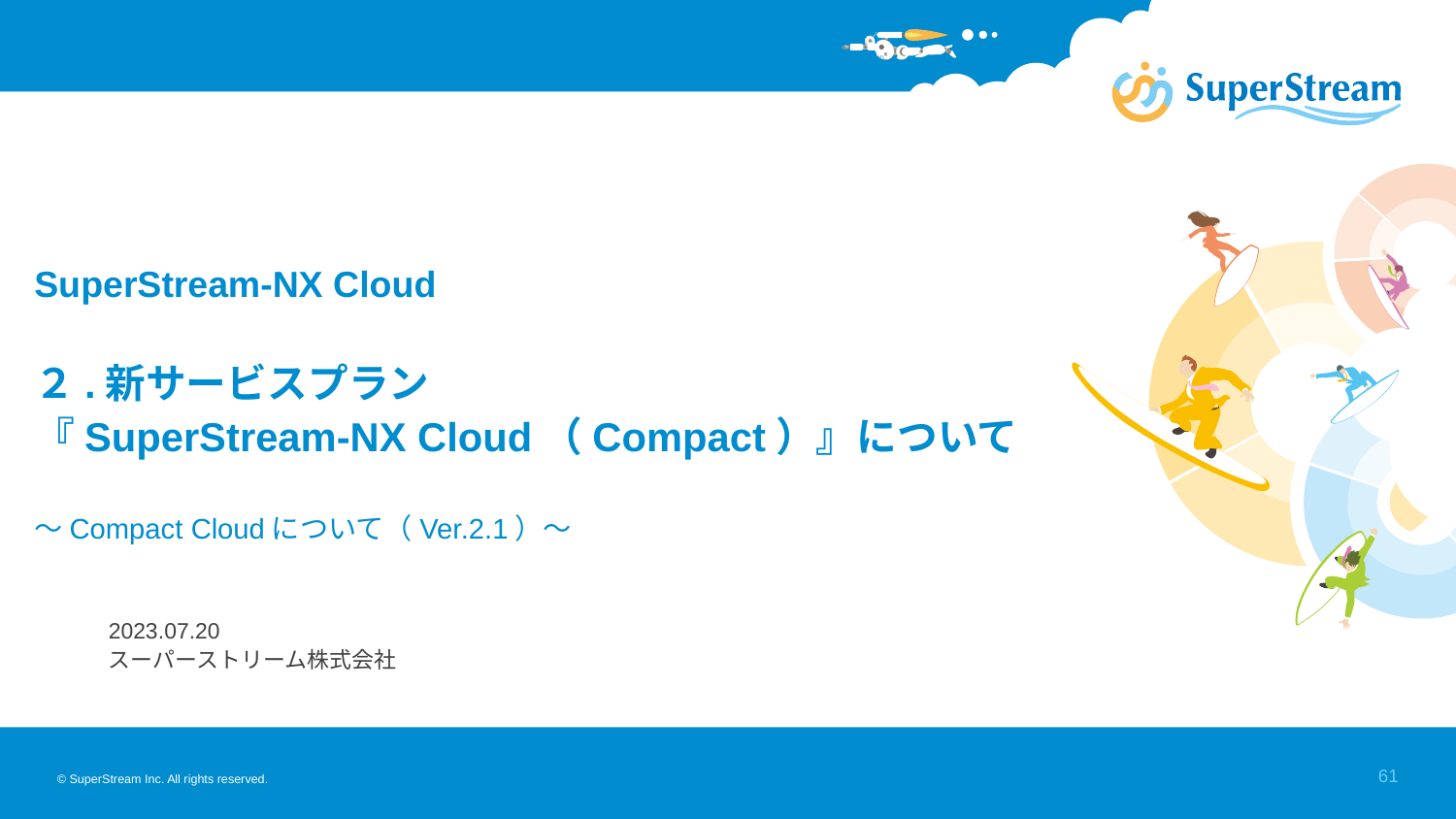

# SuperStream-NX Cloud ２.新サービスプラン 『SuperStream-NX Cloud（Compact）』について ～Compact Cloudについて（Ver.2.1）～
2023.07.20
スーパーストリーム株式会社
© SuperStream Inc. All rights reserved.
61